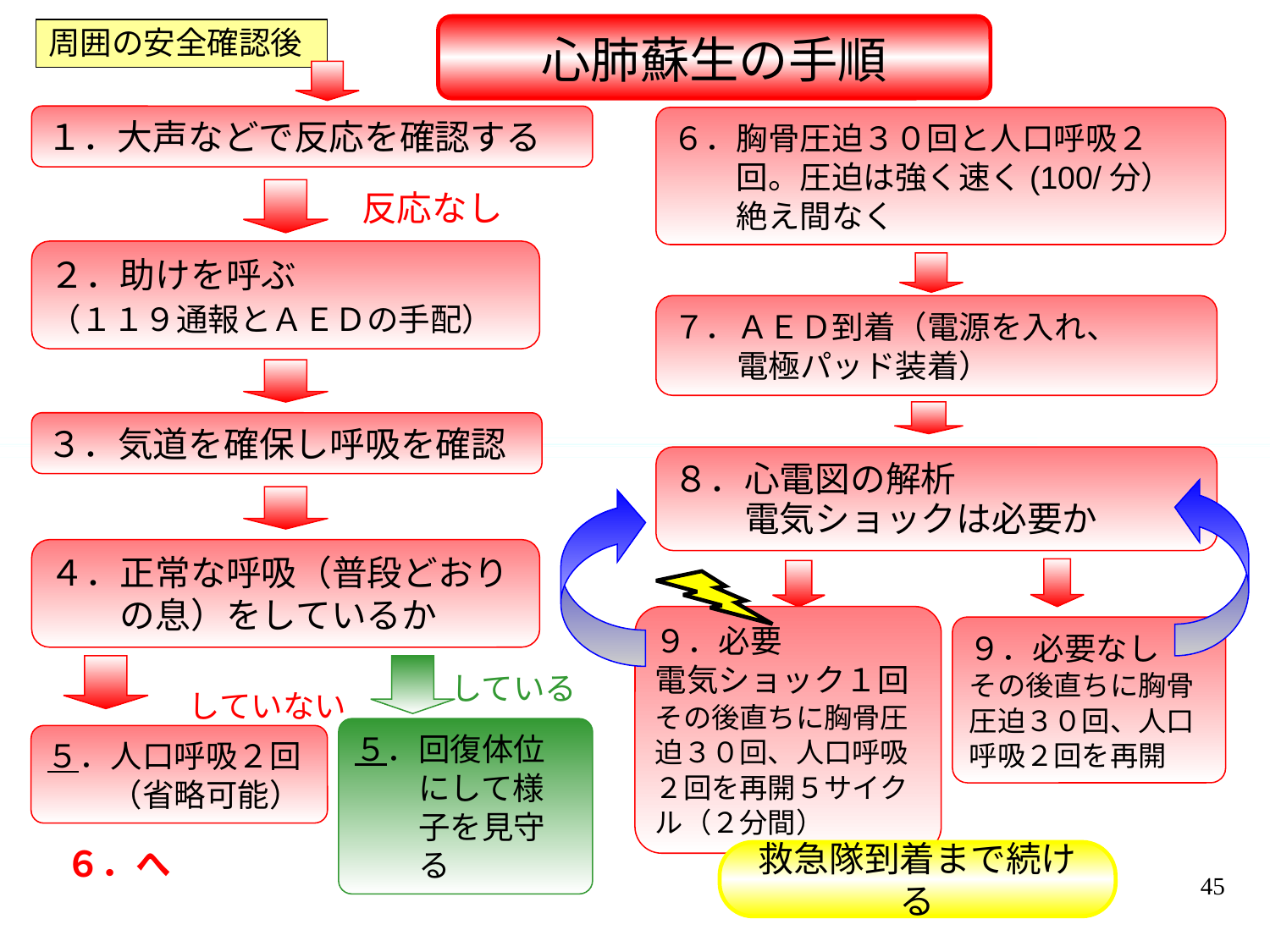

周囲の安全確認後
心肺蘇生の手順

１．大声などで反応を確認する
６．胸骨圧迫３０回と人口呼吸２
　　回。圧迫は強く速く(100/分）
　　絶え間なく

反応なし
２．助けを呼ぶ
（１１９通報とＡＥＤの手配）

７．ＡＥＤ到着（電源を入れ、
　　電極パッド装着）

３．気道を確保し呼吸を確認

８．心電図の解析
　　電気ショックは必要か

４．正常な呼吸（普段どおり
　　の息）をしているか

９．必要
電気ショック１回
その後直ちに胸骨圧
迫３０回、人口呼吸
２回を再開５サイク
ル（２分間）
９．必要なし
その後直ちに胸骨
圧迫３０回、人口
呼吸２回を再開

している
していない
５．回復体位
　　にして様
　　子を見守
　　る
５．人口呼吸２回
　　（省略可能）
６．へ
救急隊到着まで続ける
45